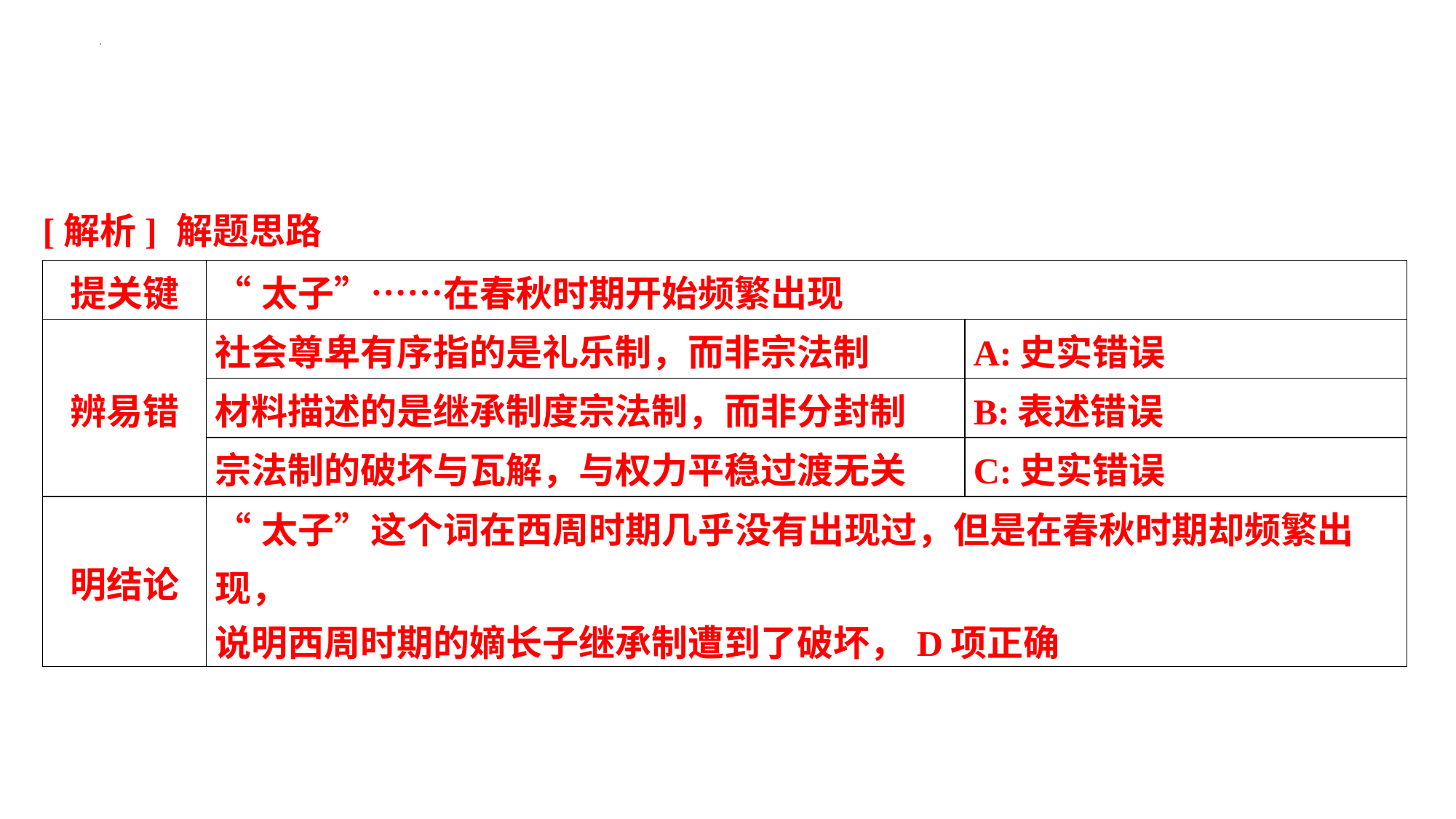

[解析] 解题思路
| 提关键 | “太子”……在春秋时期开始频繁出现 |  |
| --- | --- | --- |
| 辨易错 | 社会尊卑有序指的是礼乐制，而非宗法制 | A:史实错误 |
|  | 材料描述的是继承制度宗法制，而非分封制 | B:表述错误 |
|  | 宗法制的破坏与瓦解，与权力平稳过渡无关 | C:史实错误 |
| 明结论 | “太子”这个词在西周时期几乎没有出现过，但是在春秋时期却频繁出现， 说明西周时期的嫡长子继承制遭到了破坏，D项正确 |  |